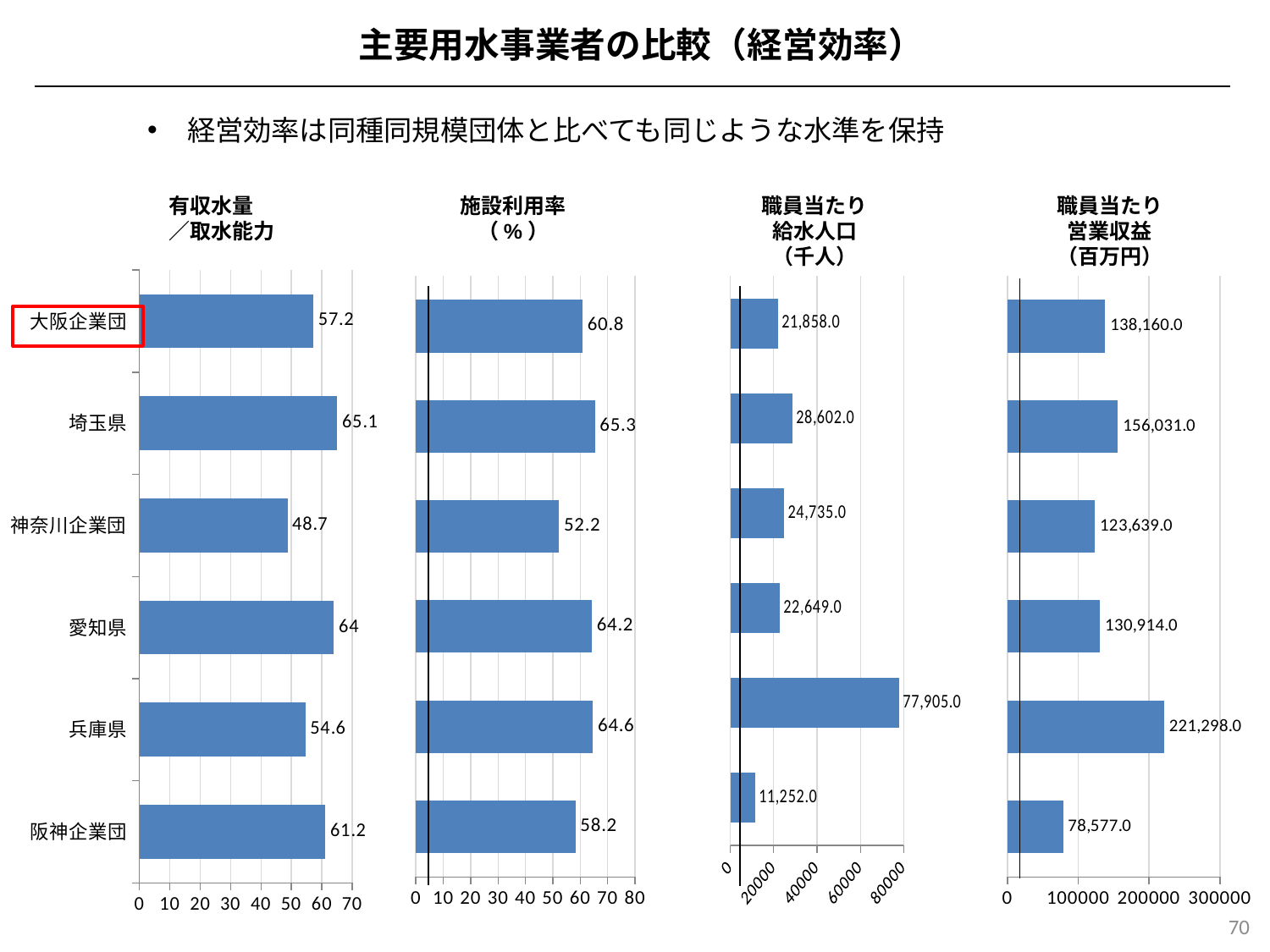

主要用水事業者の比較（経営効率）
経営効率は同種同規模団体と比べても同じような水準を保持
有収水量
／取水能力
施設利用率
（%）
職員当たり
給水人口
（千人）
職員当たり
営業収益
（百万円）

### Chart

| Category | 取水能力 |
|---|---|
| 阪神企業団 | 61.2 |
| 兵庫県 | 54.6 |
| 愛知県 | 64.0 |
| 神奈川企業団 | 48.7 |
| 埼玉県 | 65.1 |
| 大阪企業団 | 57.2 |

### Chart

| Category | 取水能力 |
|---|---|
| 阪神企業団 | 58.2 |
| 兵庫県 | 64.6 |
| 愛知県 | 64.2 |
| 神奈川ｌ企業団 | 52.2 |
| 埼玉県 | 65.3 |
| 大阪企業団 | 60.8 |

### Chart

| Category | 取水能力 |
|---|---|
| 阪神企業団 | 11252.0 |
| 兵庫県 | 77905.0 |
| 愛知県 | 22649.0 |
| 神奈川ｌ企業団 | 24735.0 |
| 埼玉県 | 28602.0 |
| 大阪企業団 | 21858.0 |

### Chart

| Category | 取水能力 |
|---|---|
| 阪神企業団 | 78577.0 |
| 兵庫県 | 221298.0 |
| 愛知県 | 130914.0 |
| 神奈川ｌ企業団 | 123639.0 |
| 埼玉県 | 156031.0 |
| 大阪企業団 | 138160.0 |
70